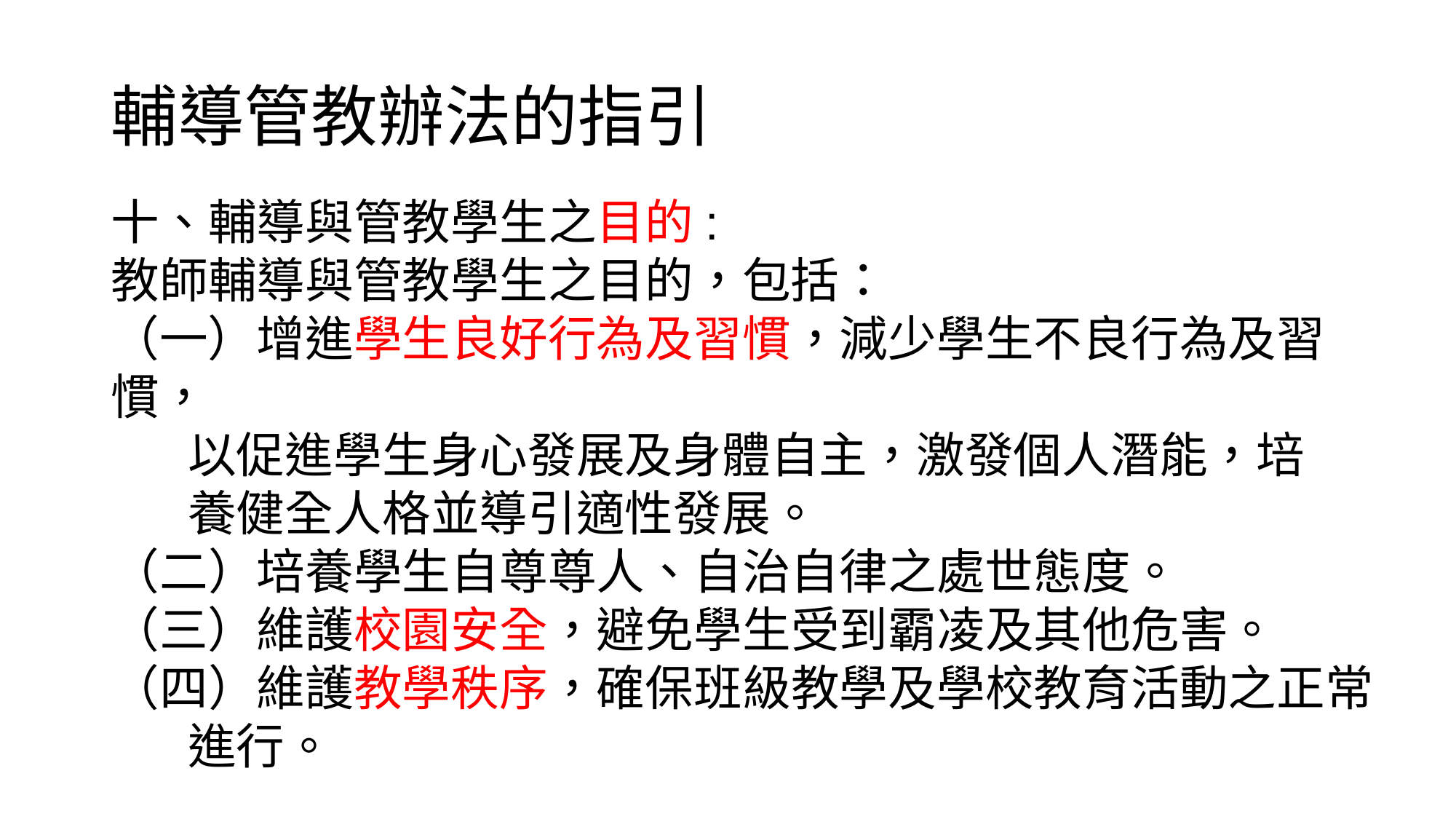

# 輔導管教辦法的指引
十、輔導與管教學生之目的:
教師輔導與管教學生之目的，包括：
（一）增進學生良好行為及習慣，減少學生不良行為及習慣，
      以促進學生身心發展及身體自主，激發個人潛能，培
      養健全人格並導引適性發展。
（二）培養學生自尊尊人、自治自律之處世態度。
（三）維護校園安全，避免學生受到霸凌及其他危害。
（四）維護教學秩序，確保班級教學及學校教育活動之正常
      進行。